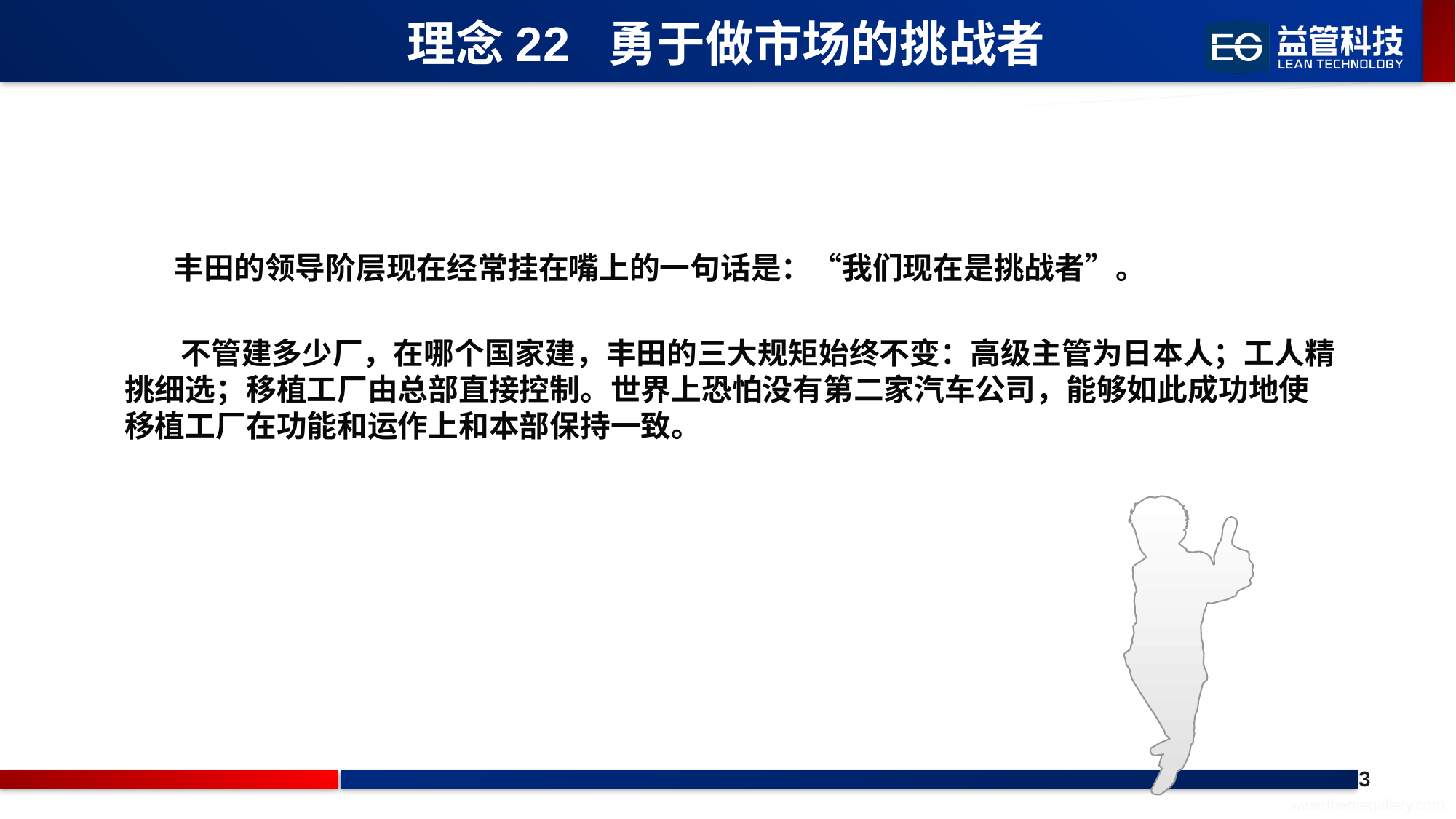

# 理念22  勇于做市场的挑战者

            丰田的领导阶层现在经常挂在嘴上的一句话是：“我们现在是挑战者”。

             不管建多少厂，在哪个国家建，丰田的三大规矩始终不变：高级主管为日本人；工人精挑细选；移植工厂由总部直接控制。世界上恐怕没有第二家汽车公司，能够如此成功地使移植工厂在功能和运作上和本部保持一致。